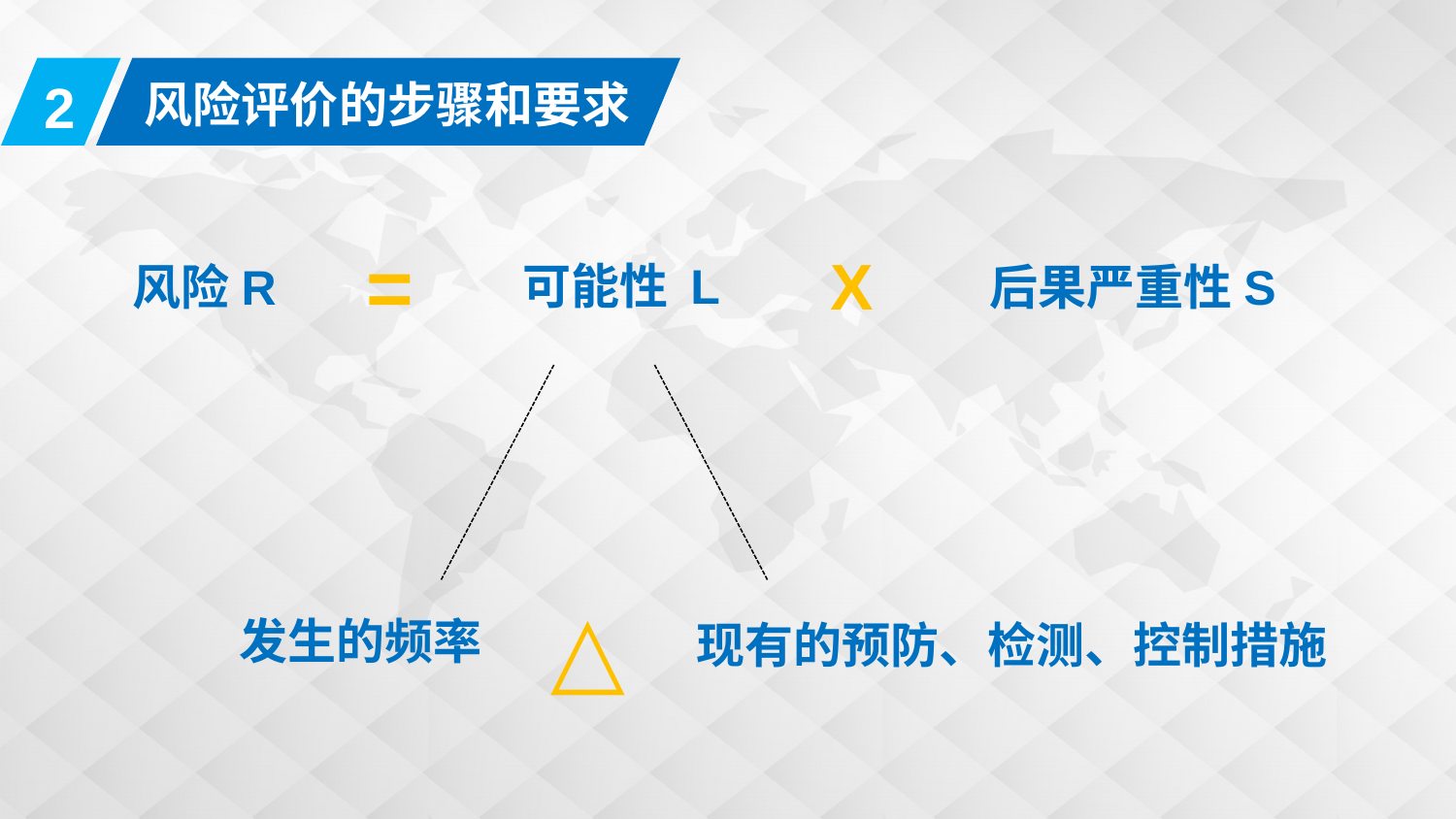

2
风险评价的步骤和要求
=
X
可能性 L
风险R
后果严重性S

△
发生的频率
现有的预防、检测、控制措施